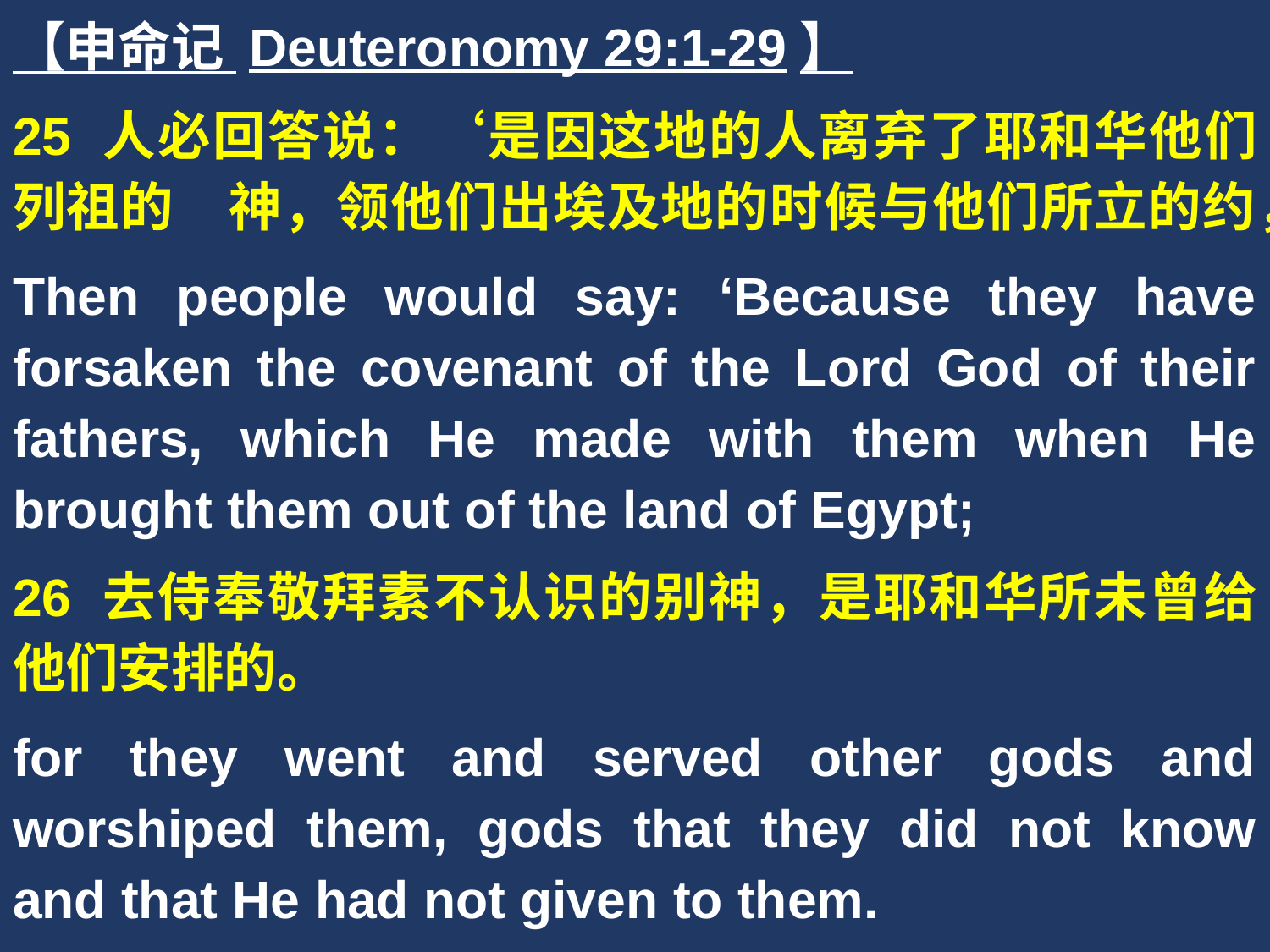

【申命记 Deuteronomy 29:1-29】
25 人必回答说：‘是因这地的人离弃了耶和华他们列祖的　神，领他们出埃及地的时候与他们所立的约，
Then people would say: ‘Because they have forsaken the covenant of the Lord God of their fathers, which He made with them when He brought them out of the land of Egypt;
26 去侍奉敬拜素不认识的别神，是耶和华所未曾给他们安排的。
for they went and served other gods and worshiped them, gods that they did not know and that He had not given to them.